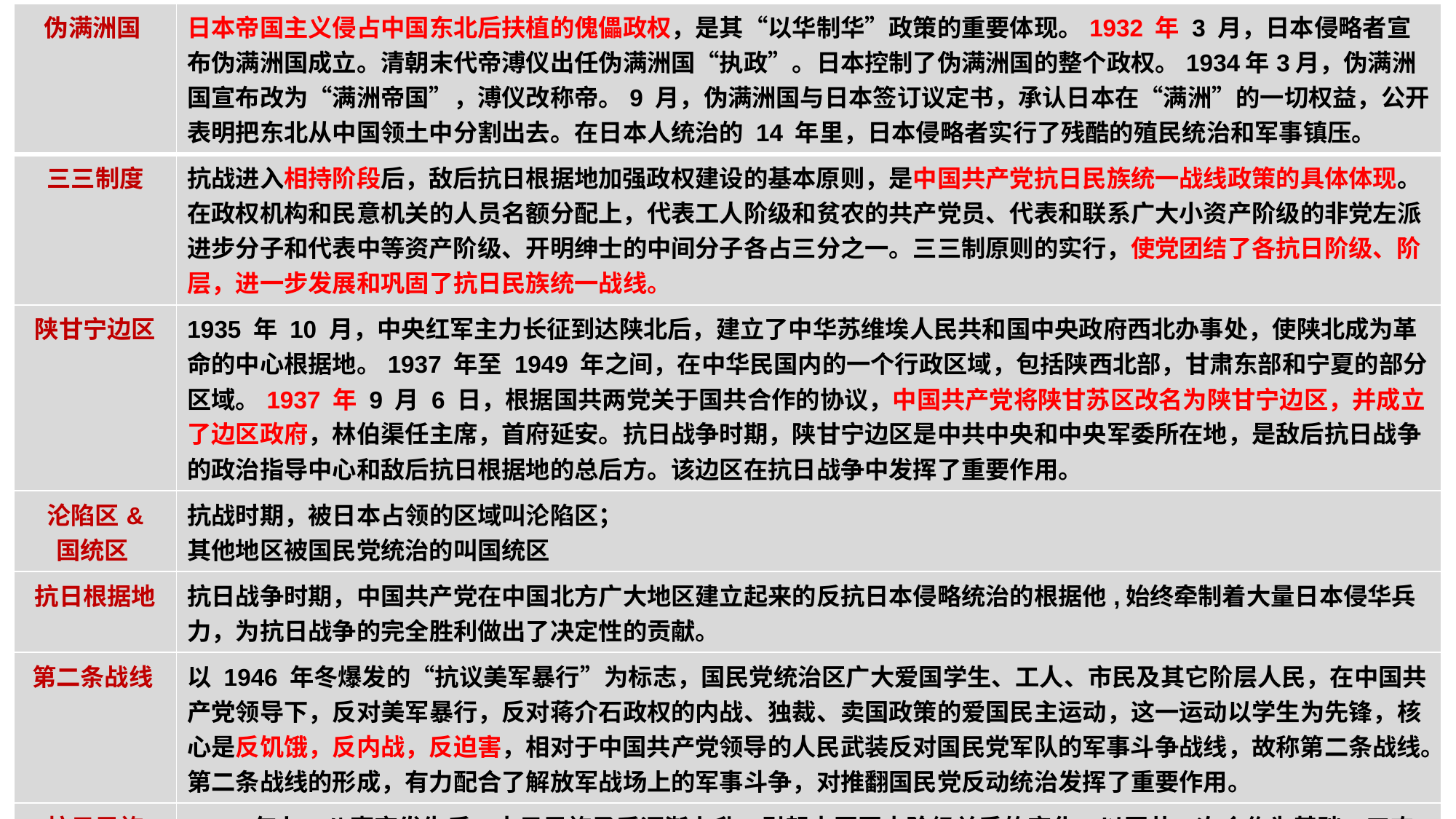

| 伪满洲国 | 日本帝国主义侵占中国东北后扶植的傀儡政权，是其“以华制华”政策的重要体现。1932 年 3 月，日本侵略者宣布伪满洲国成立。清朝末代帝溥仪出任伪满洲国“执政”。日本控制了伪满洲国的整个政权。1934年3月，伪满洲国宣布改为“满洲帝国”，溥仪改称帝。9 月，伪满洲国与日本签订议定书，承认日本在“满洲”的一切权益，公开表明把东北从中国领土中分割出去。在日本人统治的 14 年里，日本侵略者实行了残酷的殖民统治和军事镇压。 |
| --- | --- |
| 三三制度 | 抗战进入相持阶段后，敌后抗日根据地加强政权建设的基本原则，是中国共产党抗日民族统一战线政策的具体体现。在政权机构和民意机关的人员名额分配上，代表工人阶级和贫农的共产党员、代表和联系广大小资产阶级的非党左派进步分子和代表中等资产阶级、开明绅士的中间分子各占三分之一。三三制原则的实行，使党团结了各抗日阶级、阶层，进一步发展和巩固了抗日民族统一战线。 |
| 陕甘宁边区 | 1935 年 10 月，中央红军主力长征到达陕北后，建立了中华苏维埃人民共和国中央政府西北办事处，使陕北成为革命的中心根据地。1937 年至 1949 年之间，在中华民国内的一个行政区域，包括陕西北部，甘肃东部和宁夏的部分区域。1937 年 9 月 6 日，根据国共两党关于国共合作的协议，中国共产党将陕甘苏区改名为陕甘宁边区，并成立了边区政府，林伯渠任主席，首府延安。抗日战争时期，陕甘宁边区是中共中央和中央军委所在地，是敌后抗日战争的政治指导中心和敌后抗日根据地的总后方。该边区在抗日战争中发挥了重要作用。 |
| 沦陷区& 国统区 | 抗战时期，被日本占领的区域叫沦陷区； 其他地区被国民党统治的叫国统区 |
| 抗日根据地 | 抗日战争时期，中国共产党在中国北方广大地区建立起来的反抗日本侵略统治的根据他,始终牵制着大量日本侵华兵力，为抗日战争的完全胜利做出了决定性的贡献。 |
| 第二条战线 | 以 1946 年冬爆发的“抗议美军暴行”为标志，国民党统治区广大爱国学生、工人、市民及其它阶层人民，在中国共产党领导下，反对美军暴行，反对蒋介石政权的内战、独裁、卖国政策的爱国民主运动，这一运动以学生为先锋，核心是反饥饿，反内战，反迫害，相对于中国共产党领导的人民武装反对国民党军队的军事斗争战线，故称第二条战线。第二条战线的形成，有力配合了解放军战场上的军事斗争，对推翻国民党反动统治发挥了重要作用。 |
| 抗日民族 统一战线 | 1931 年九一八事变发生后，中日民族矛盾逐渐上升，引起中国国内阶级关系的变化，以国共二次合作为基础，工农商学兵各界各族人民、各民主党派、抗日团体、社会各阶层爱国人士和海外侨胞共同参加的全民族抗击日本侵略的统一战线。1937 年 9 月国民党中央通讯社公布中共中央提交的国共合作宣言标志该战线的正式建立，它保证了中国人民反对帝国主义侵略的第一次取得完全胜利，是抗日战争胜利的根本原因。 |